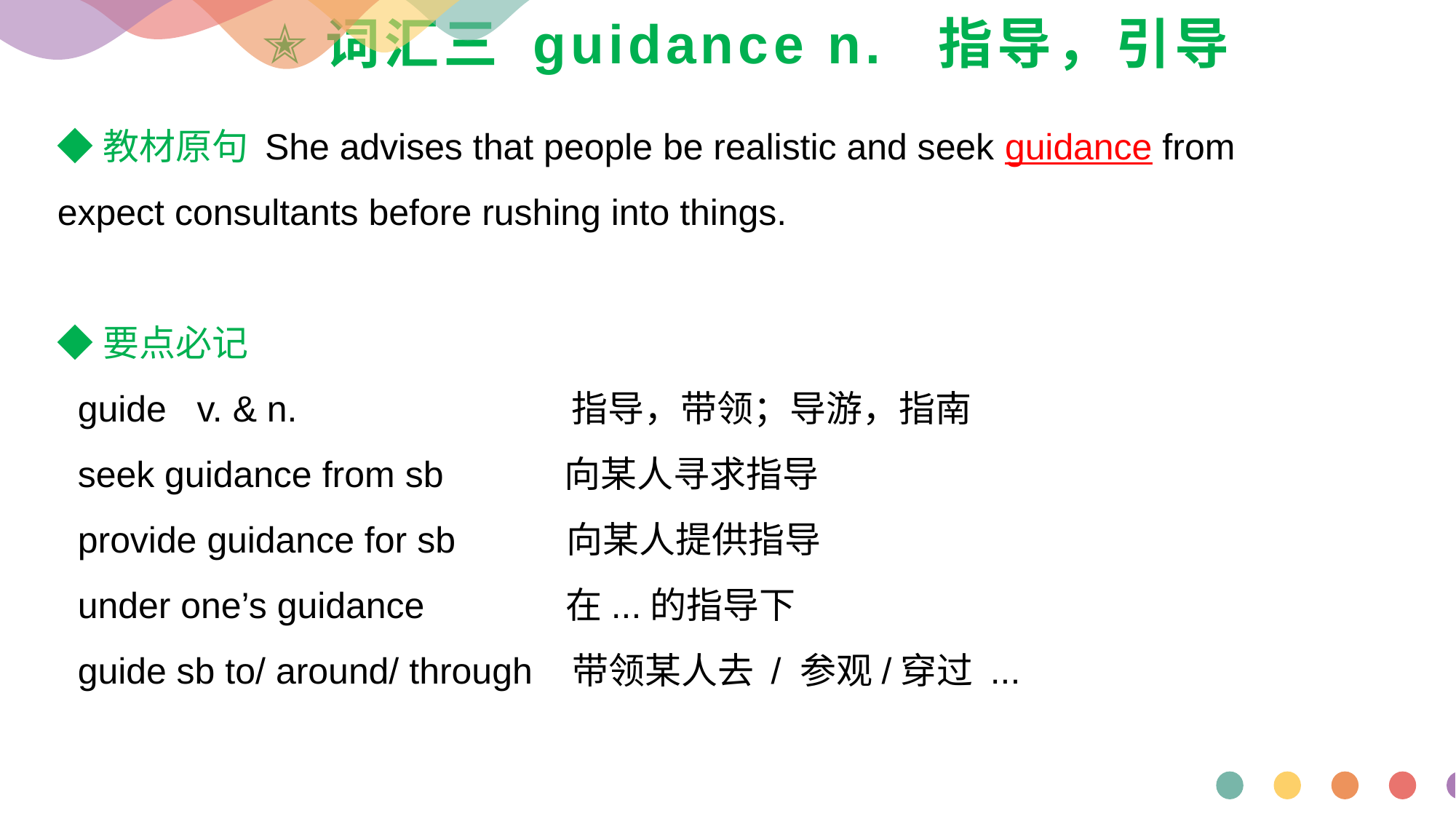

# ✭词汇三 guidance n.  指导，引导
◆教材原句 She advises that people be realistic and seek guidance from expect consultants before rushing into things.

◆要点必记
  guide   v. & n.                          指导，带领；导游，指南
  seek guidance from sb           向某人寻求指导
  provide guidance for sb          向某人提供指导
  under one’s guidance             在...的指导下
  guide sb to/ around/ through   带领某人去 / 参观/穿过 ...